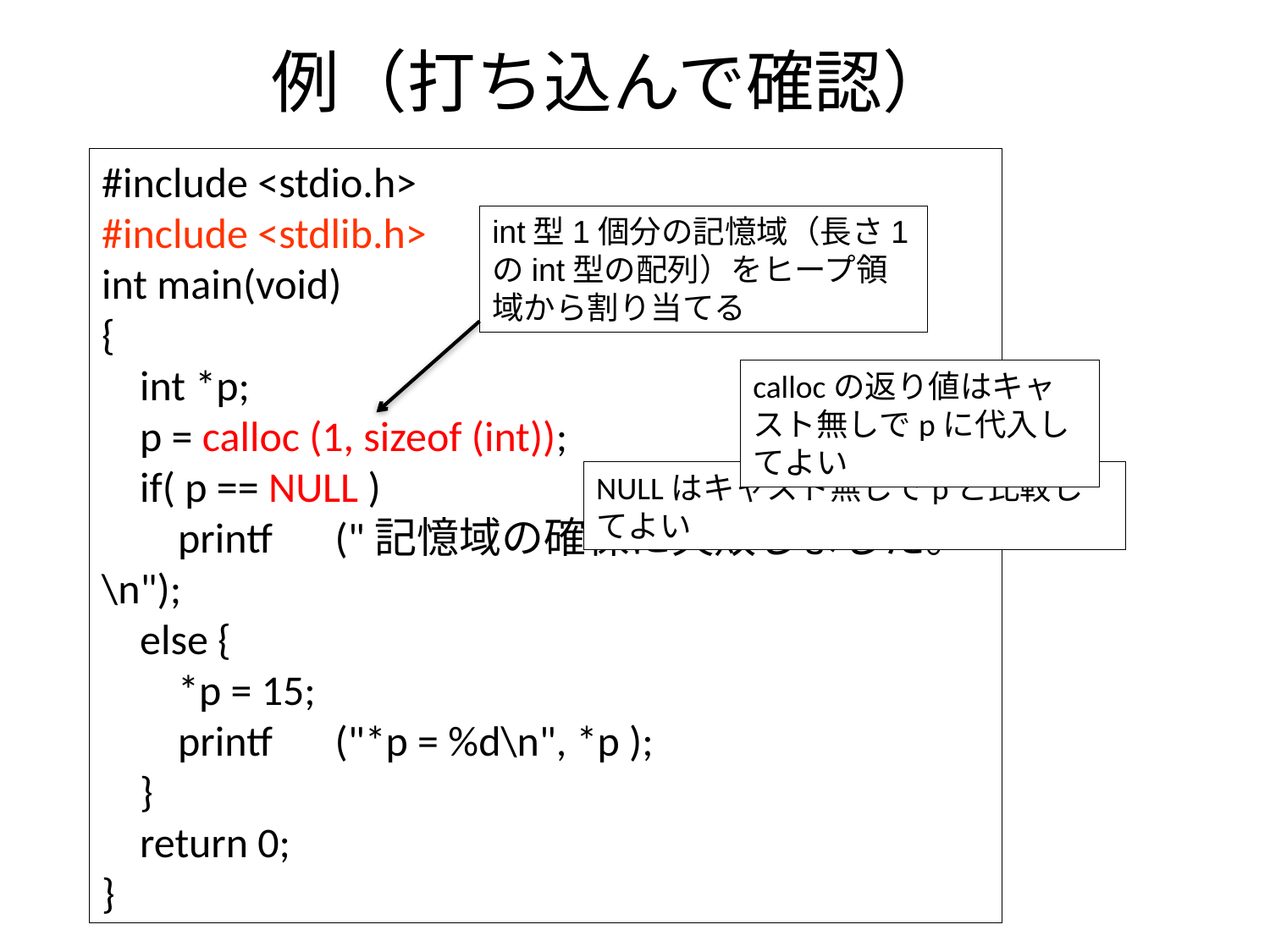

# 例（打ち込んで確認）
#include <stdio.h>
#include <stdlib.h>
int main(void)
{
    int *p;
    p = calloc (1, sizeof (int));
    if( p == NULL )
        printf　("記憶域の確保に失敗しました。\n");
    else {
        *p = 15;
        printf　("*p = %d\n", *p );
    }
    return 0;
}

int型1個分の記憶域（長さ1のint型の配列）をヒープ領域から割り当てる
callocの返り値はキャスト無しでpに代入してよい
NULLはキャスト無しでpと比較してよい